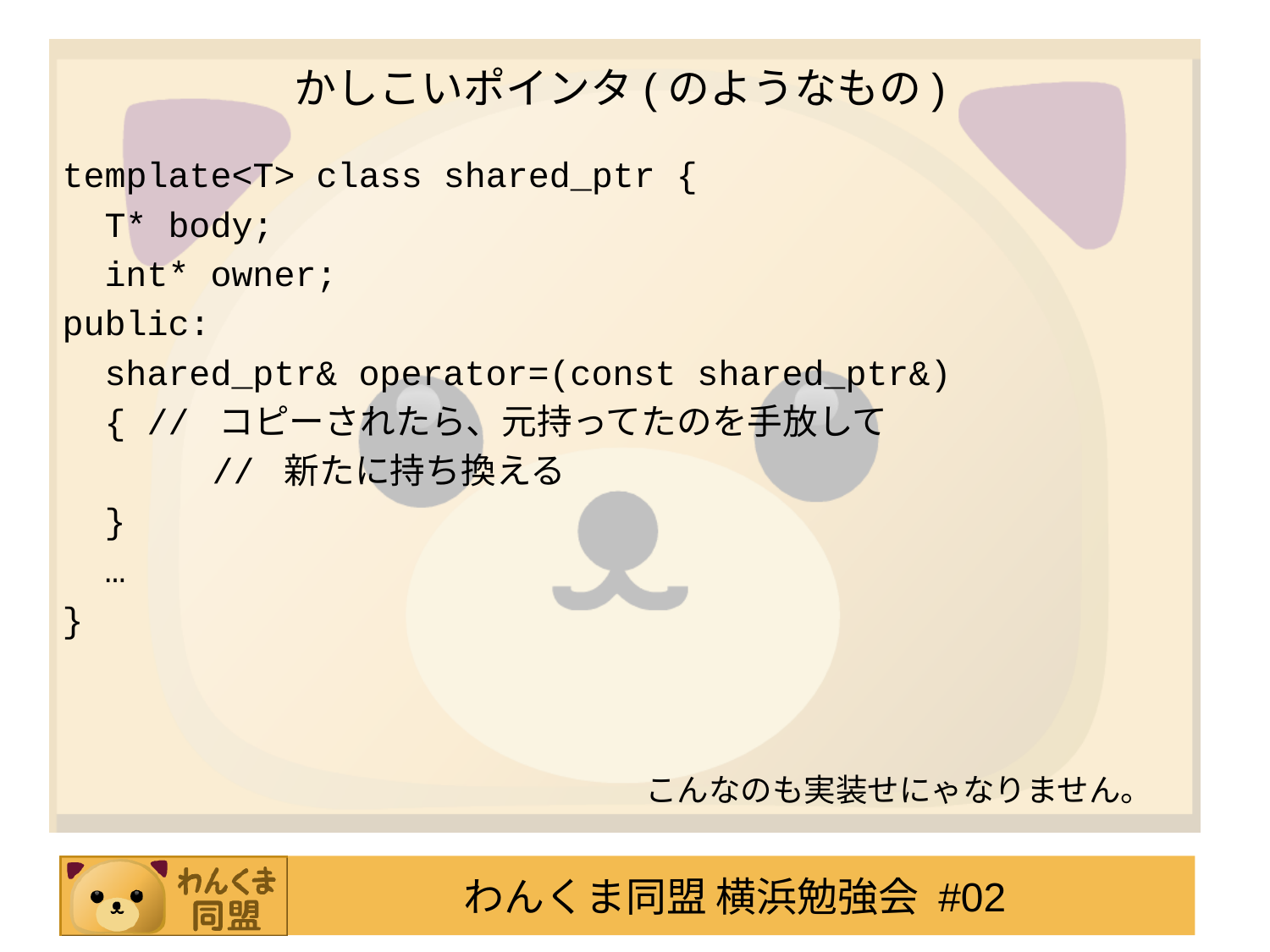

# かしこいポインタ(のようなもの)
template<T> class shared_ptr {
  T* body;
  int* owner;
public:
  shared_ptr& operator=(const shared_ptr&)
  { // コピーされたら、元持ってたのを手放して
　　　　// 新たに持ち換える
  }
  …
}
こんなのも実装せにゃなりません。